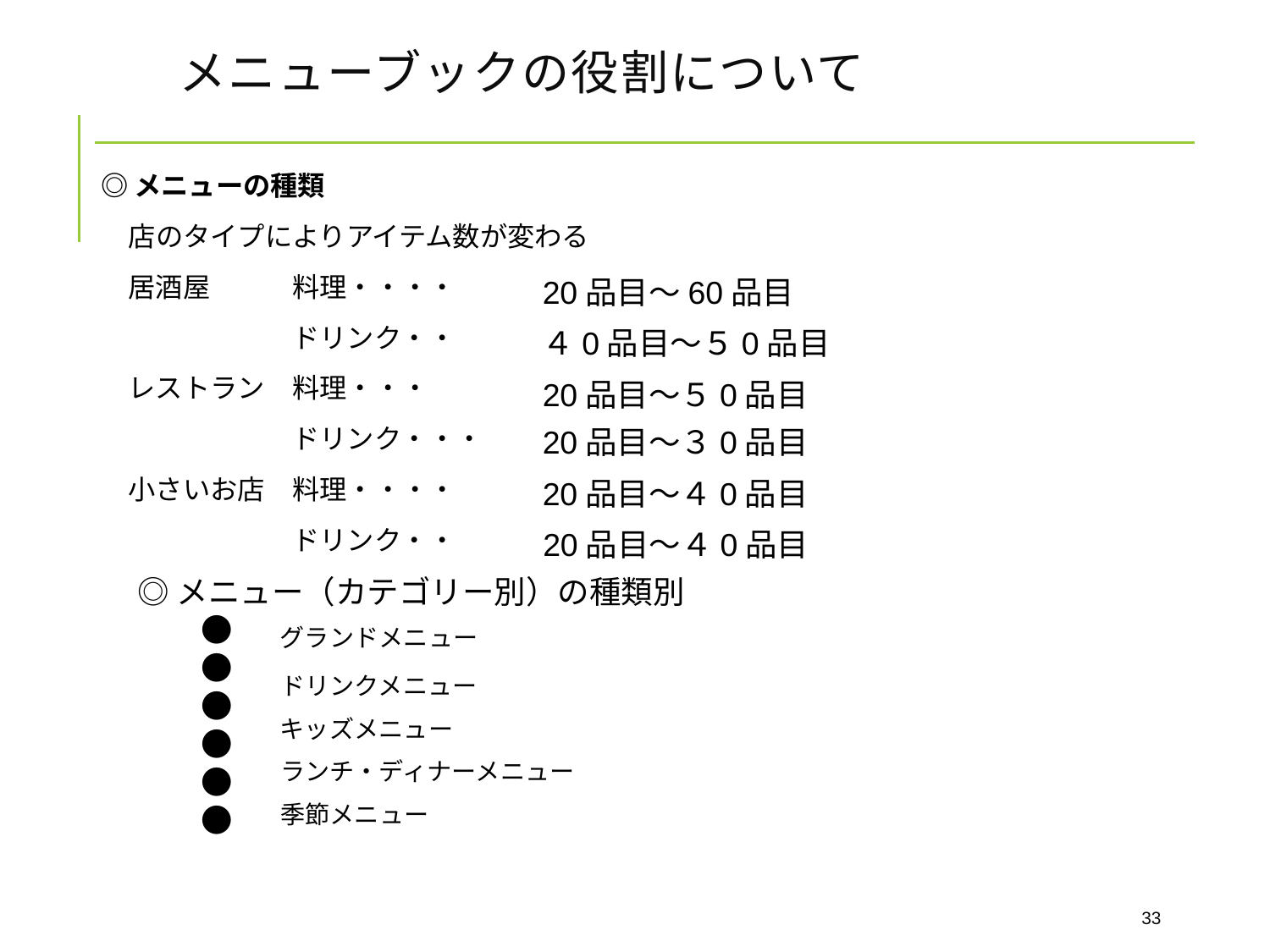

# メニューブックの役割について
◎メニューの種類
　店のタイプによりアイテム数が変わる
　居酒屋　　　料理・・・・
　　　　　　　ドリンク・・
　レストラン　料理・・・
　　　　　　　ドリンク・・・
　小さいお店　料理・・・・
　　　　　　　ドリンク・・
20品目～60品目
４0品目～５0品目
20品目～５0品目
20品目～３0品目
20品目～４0品目
20品目～４0品目
◎メニュー（カテゴリー別）の種類別
　　●
　　●
　　●
　　●
　　●
　　●

グランドメニュー
ドリンクメニュー
キッズメニュー
ランチ・ディナーメニュー
季節メニュー
33